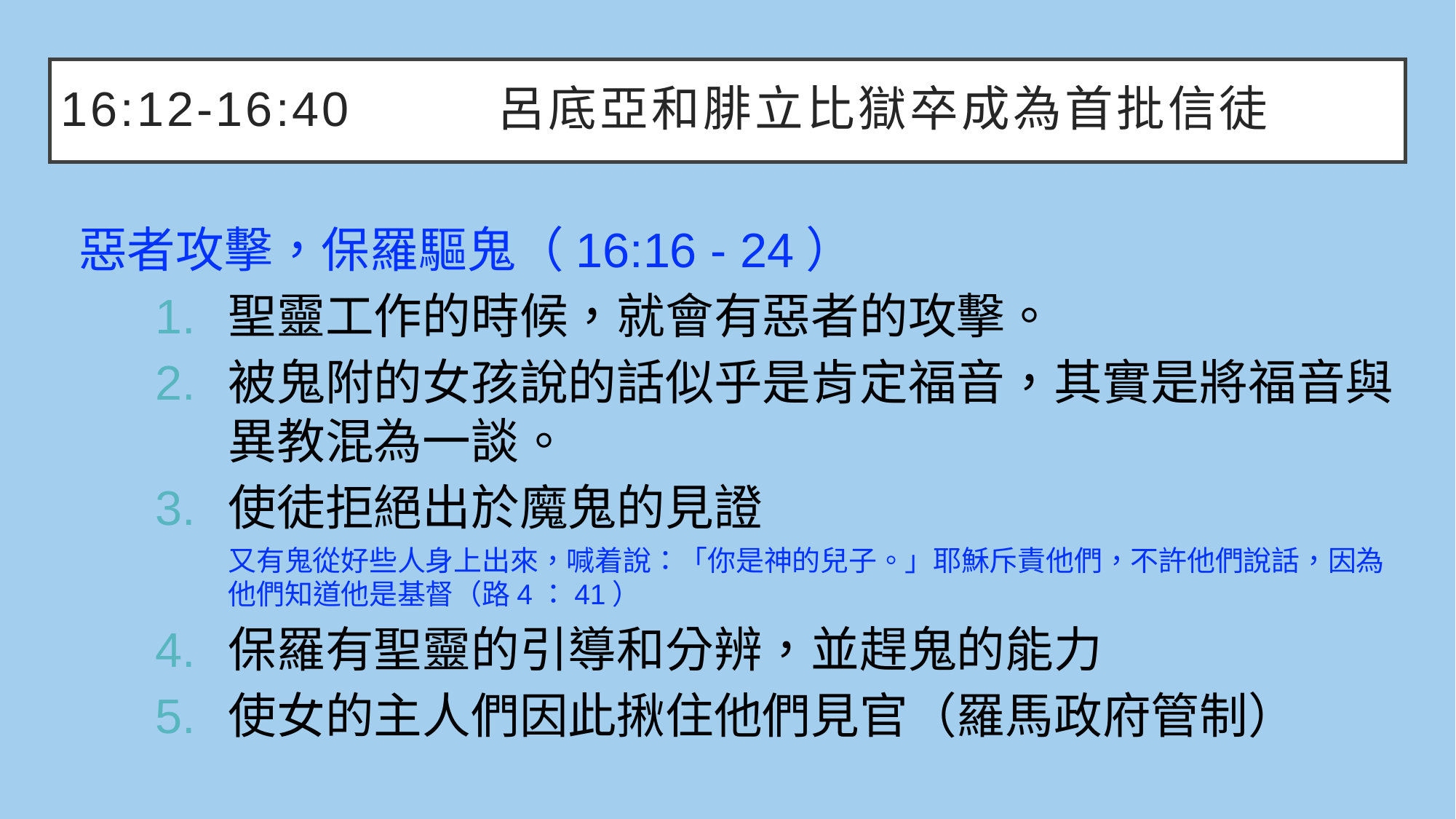

# 16:12-16:40		呂底亞和腓立比獄卒成為首批信徒
惡者攻擊，保羅驅鬼（16:16 - 24）
聖靈工作的時候，就會有惡者的攻擊。
被鬼附的女孩說的話似乎是肯定福音，其實是將福音與異教混為一談。
使徒拒絕出於魔鬼的見證
又有鬼從好些人身上出來，喊着說：「你是神的兒子。」耶穌斥責他們，不許他們說話，因為他們知道他是基督（路4：41）
保羅有聖靈的引導和分辨，並趕鬼的能力
使女的主人們因此揪住他們見官（羅馬政府管制）